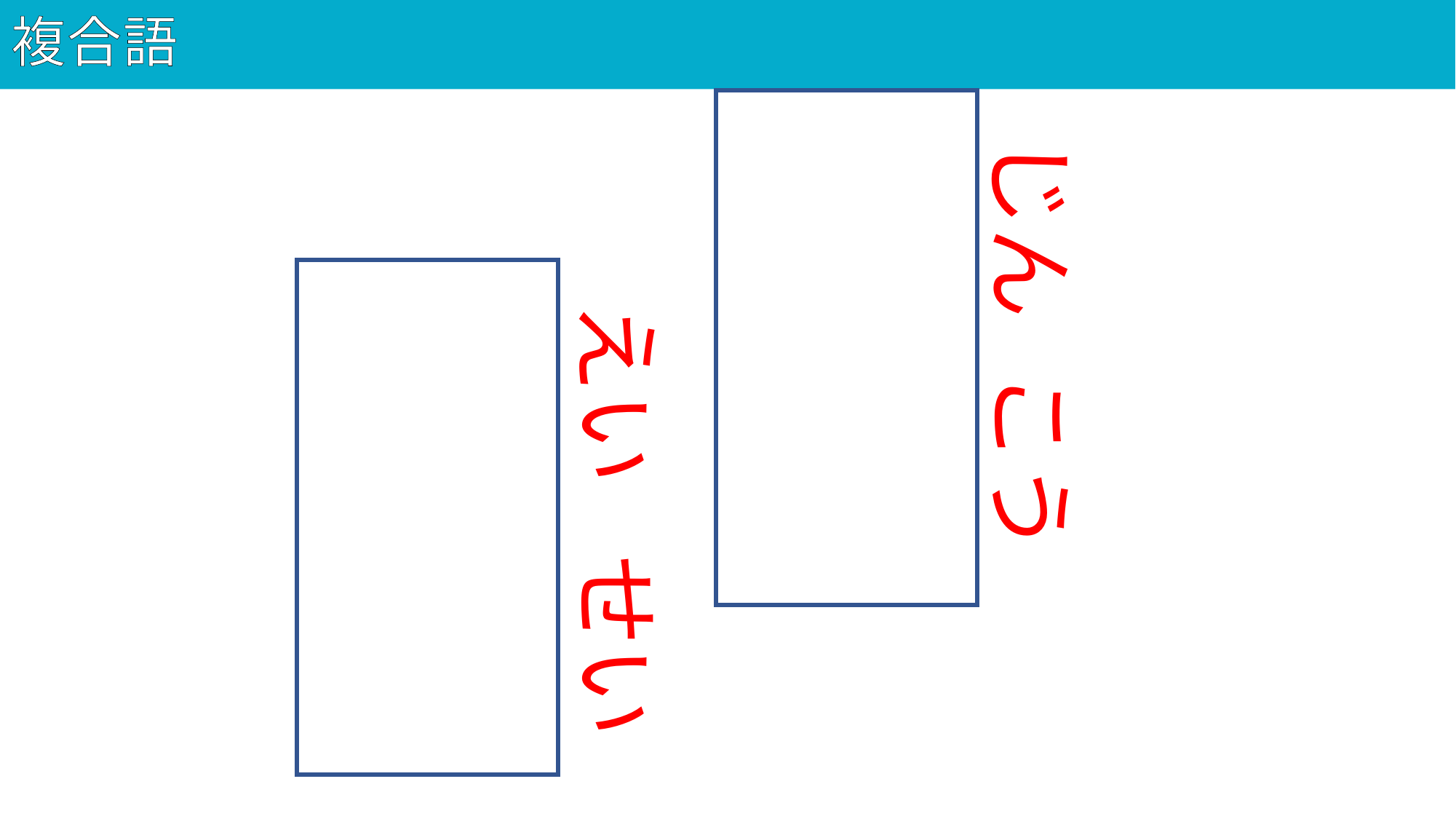

# 複合語
102
人工

じん
衛星

えい
こう
せい